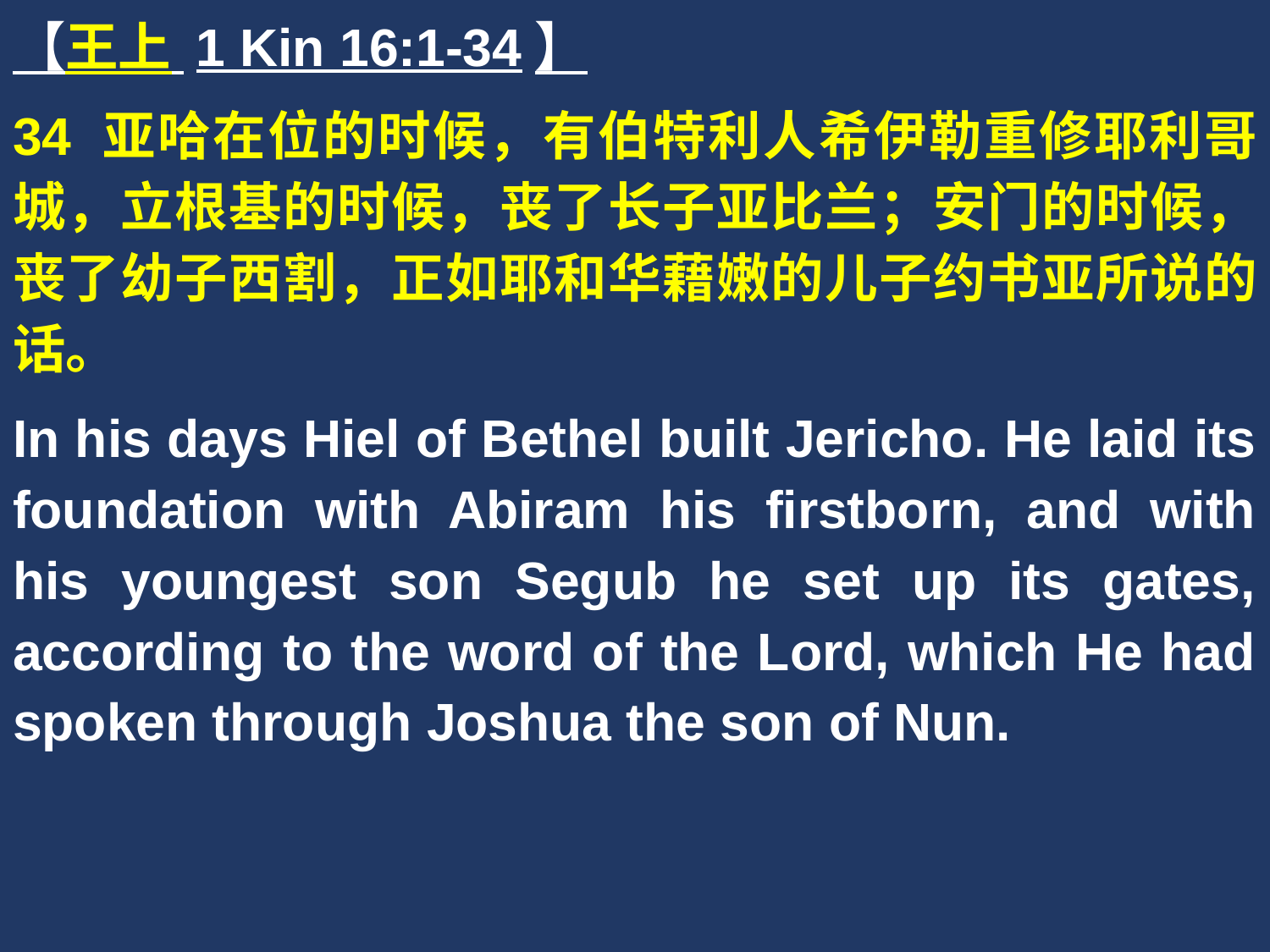

【王上 1 Kin 16:1-34】
34 亚哈在位的时候，有伯特利人希伊勒重修耶利哥城，立根基的时候，丧了长子亚比兰；安门的时候，丧了幼子西割，正如耶和华藉嫩的儿子约书亚所说的话。
In his days Hiel of Bethel built Jericho. He laid its foundation with Abiram his firstborn, and with his youngest son Segub he set up its gates, according to the word of the Lord, which He had spoken through Joshua the son of Nun.